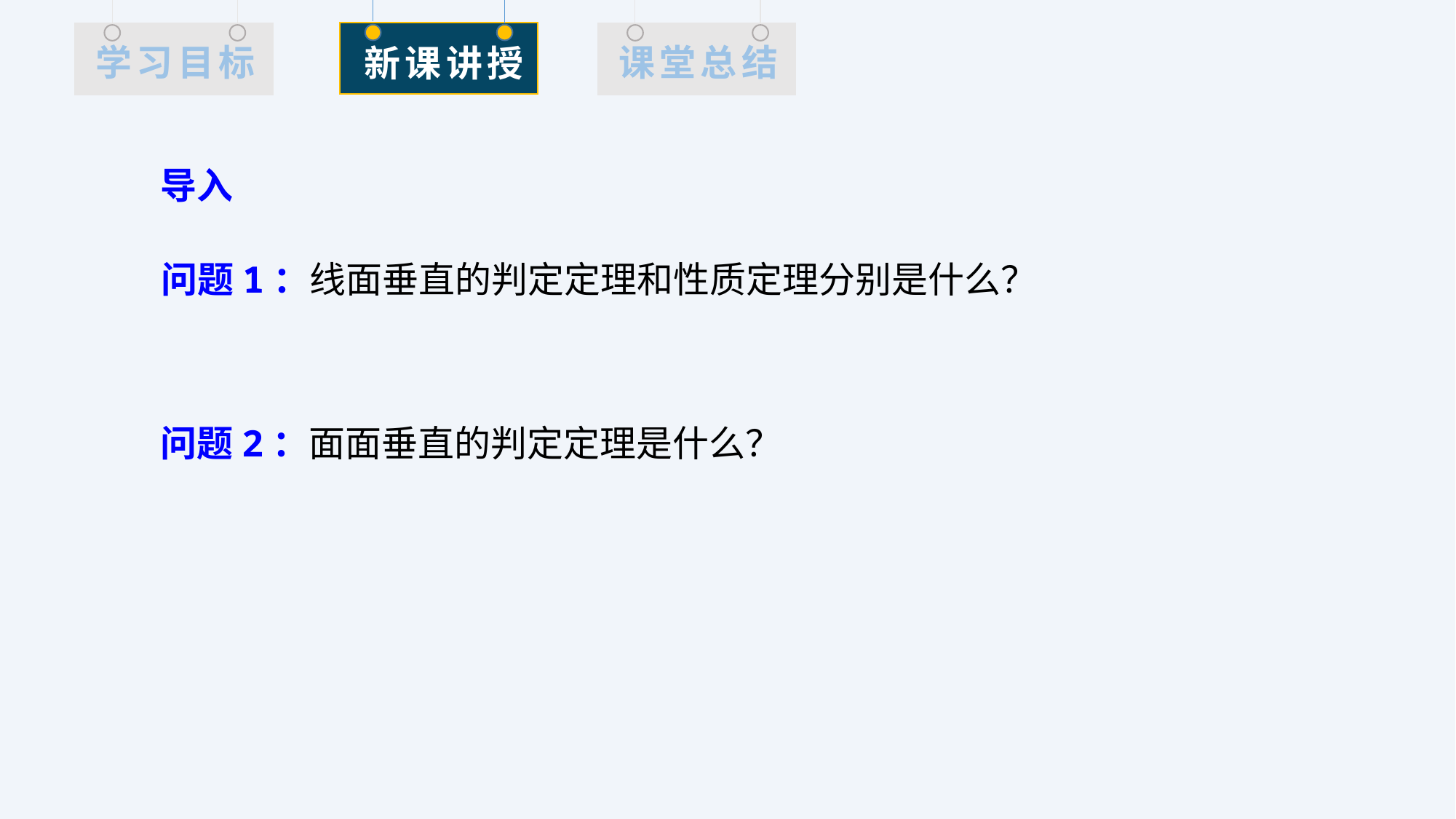

导入
问题1：线面垂直的判定定理和性质定理分别是什么？
问题2：面面垂直的判定定理是什么？